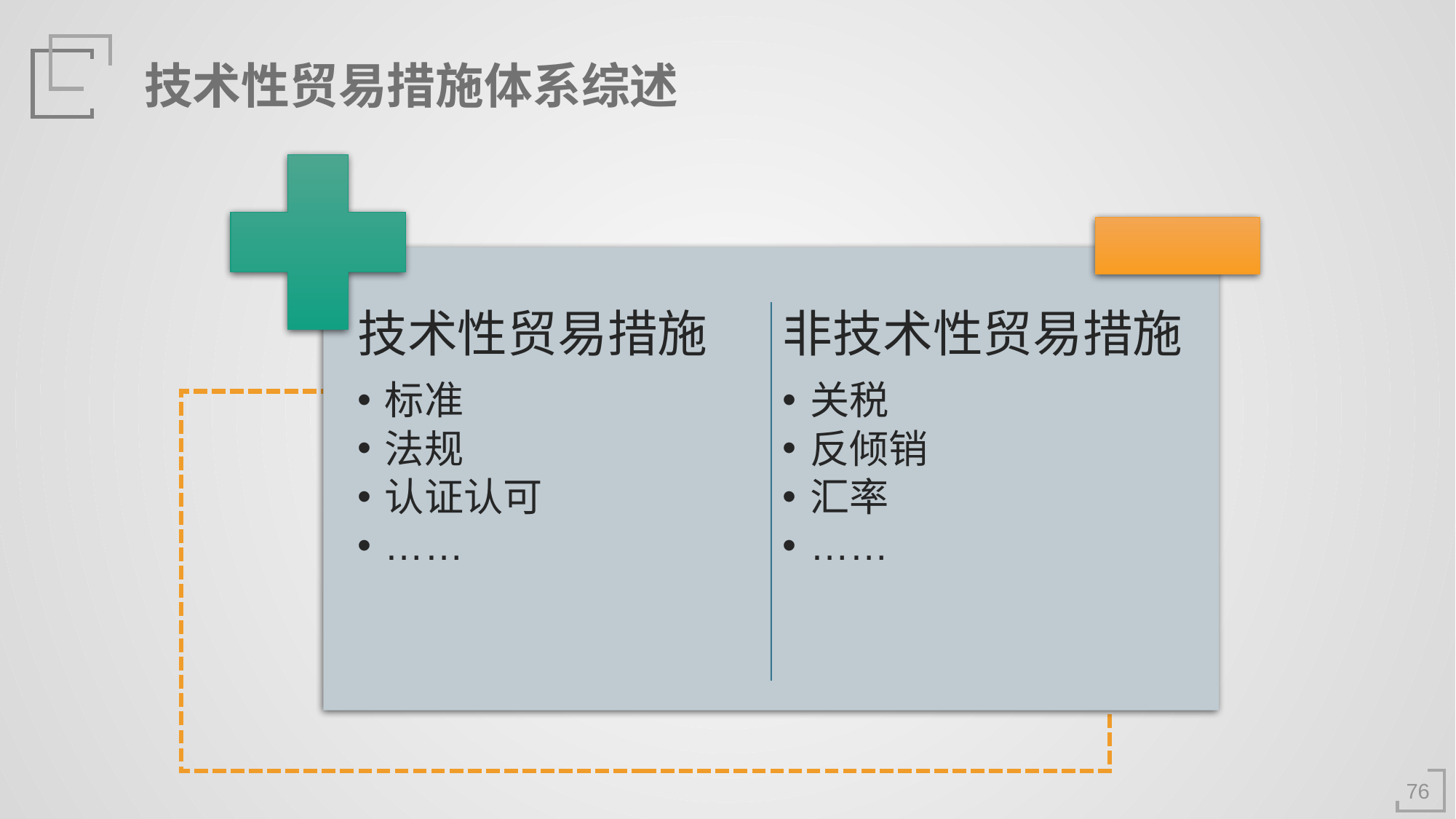

技术性贸易措施体系综述
技术性贸易措施
标准
法规
认证认可
……
非技术性贸易措施
关税
反倾销
汇率
……